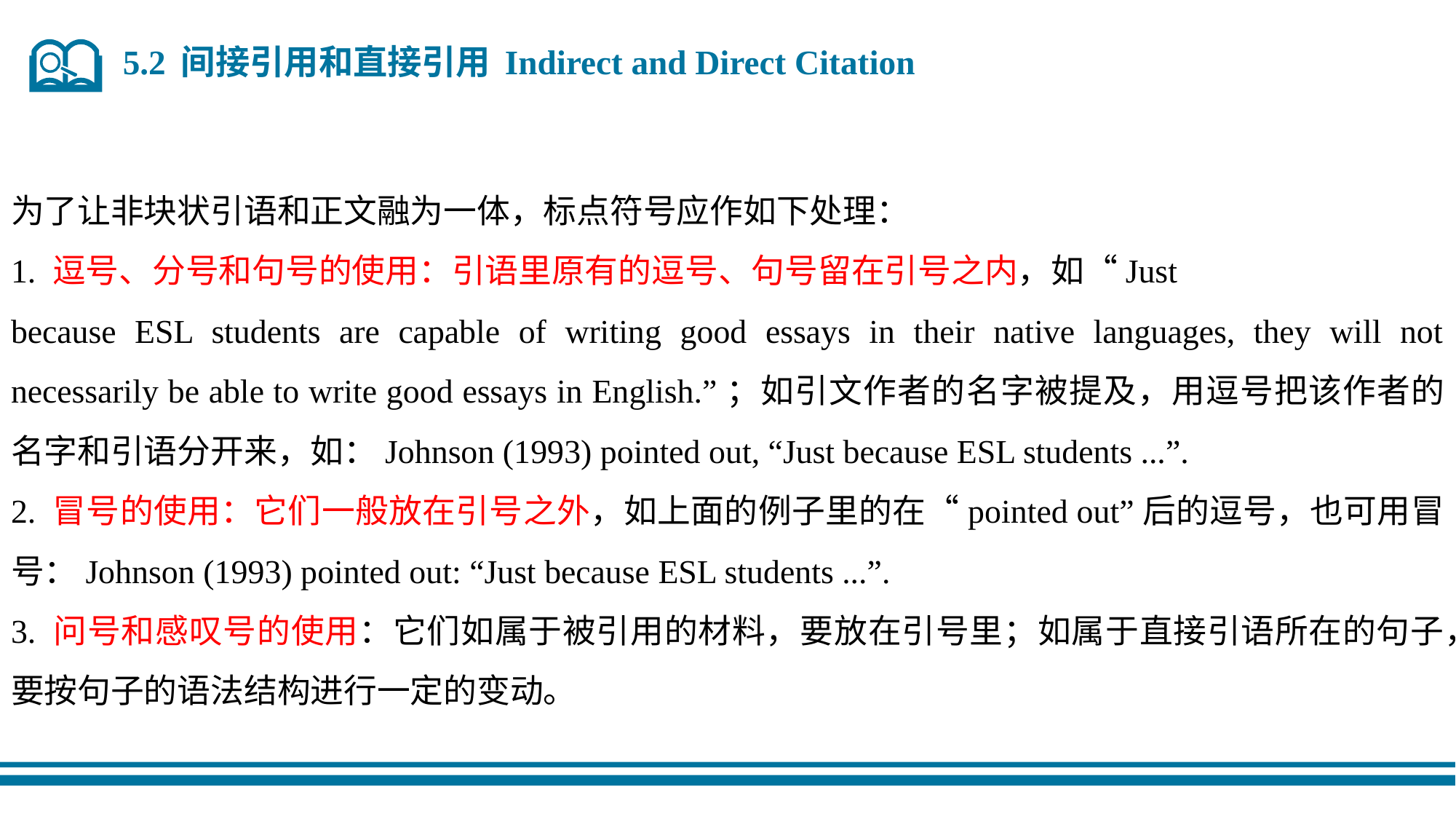

5.2 间接引用和直接引用 Indirect and Direct Citation
为了让非块状引语和正文融为一体，标点符号应作如下处理：
1. 逗号、分号和句号的使用：引语里原有的逗号、句号留在引号之内，如“Just
because ESL students are capable of writing good essays in their native languages, they will not necessarily be able to write good essays in English.”；如引文作者的名字被提及，用逗号把该作者的名字和引语分开来，如：Johnson (1993) pointed out, “Just because ESL students ...”.
2. 冒号的使用：它们一般放在引号之外，如上面的例子里的在“pointed out”后的逗号，也可用冒号：Johnson (1993) pointed out: “Just because ESL students ...”.
3. 问号和感叹号的使用：它们如属于被引用的材料，要放在引号里；如属于直接引语所在的句子，要按句子的语法结构进行一定的变动。